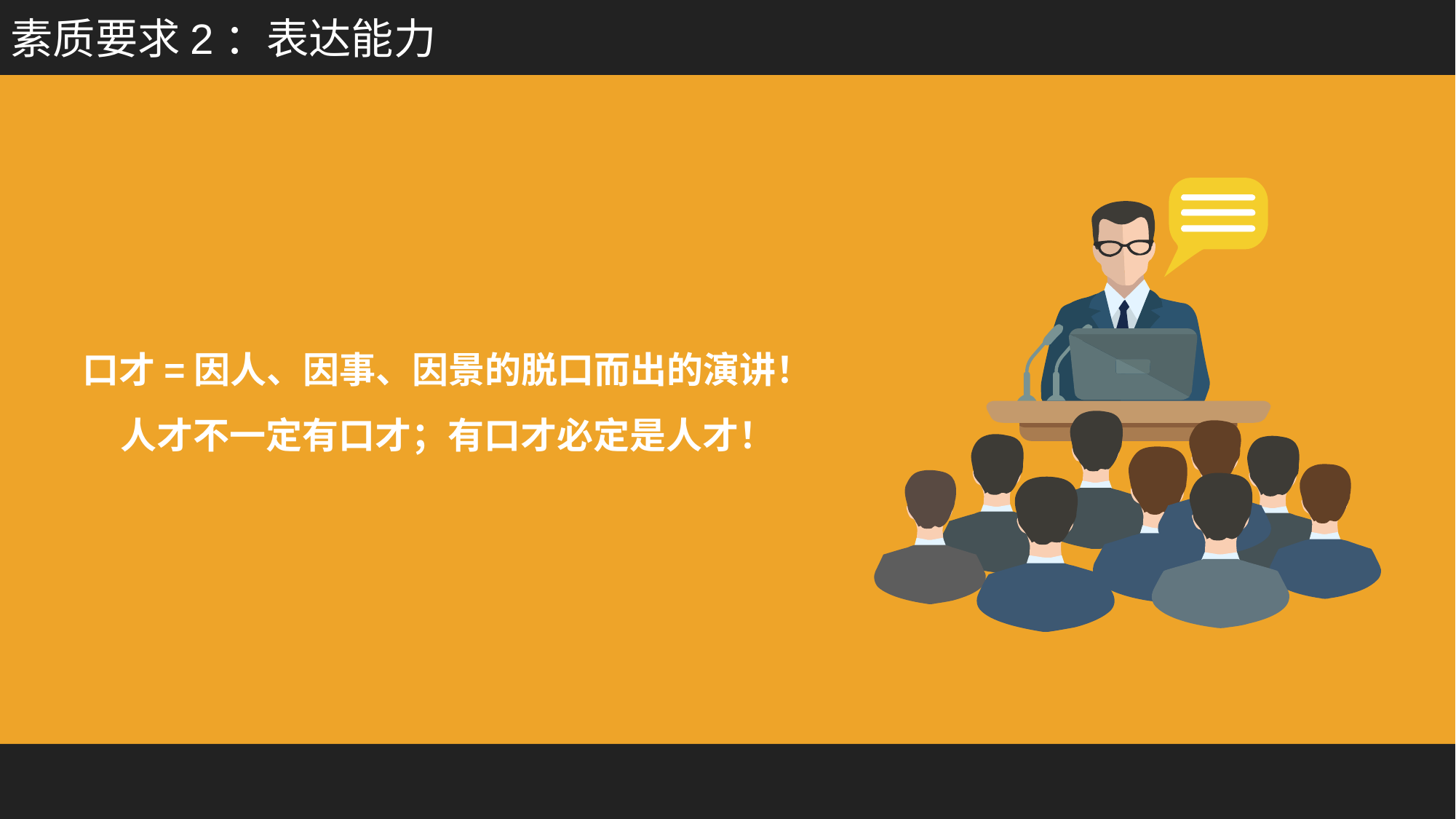

素质要求2：表达能力

口才=因人、因事、因景的脱口而出的演讲！
人才不一定有口才；有口才必定是人才！